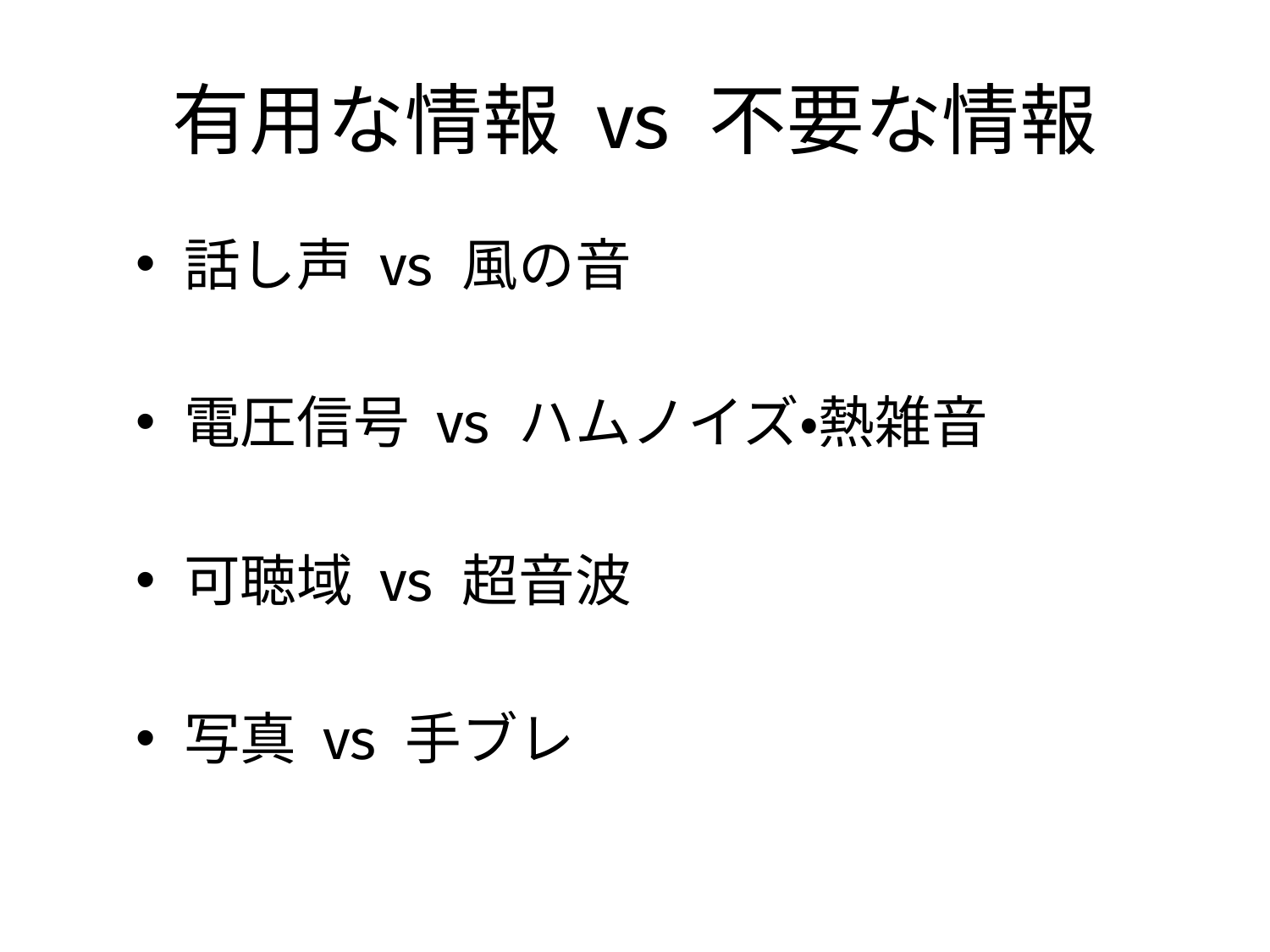

# 有用な情報 vs 不要な情報
話し声 vs 風の音

電圧信号 vs ハムノイズ・熱雑音

可聴域 vs 超音波

写真 vs 手ブレ